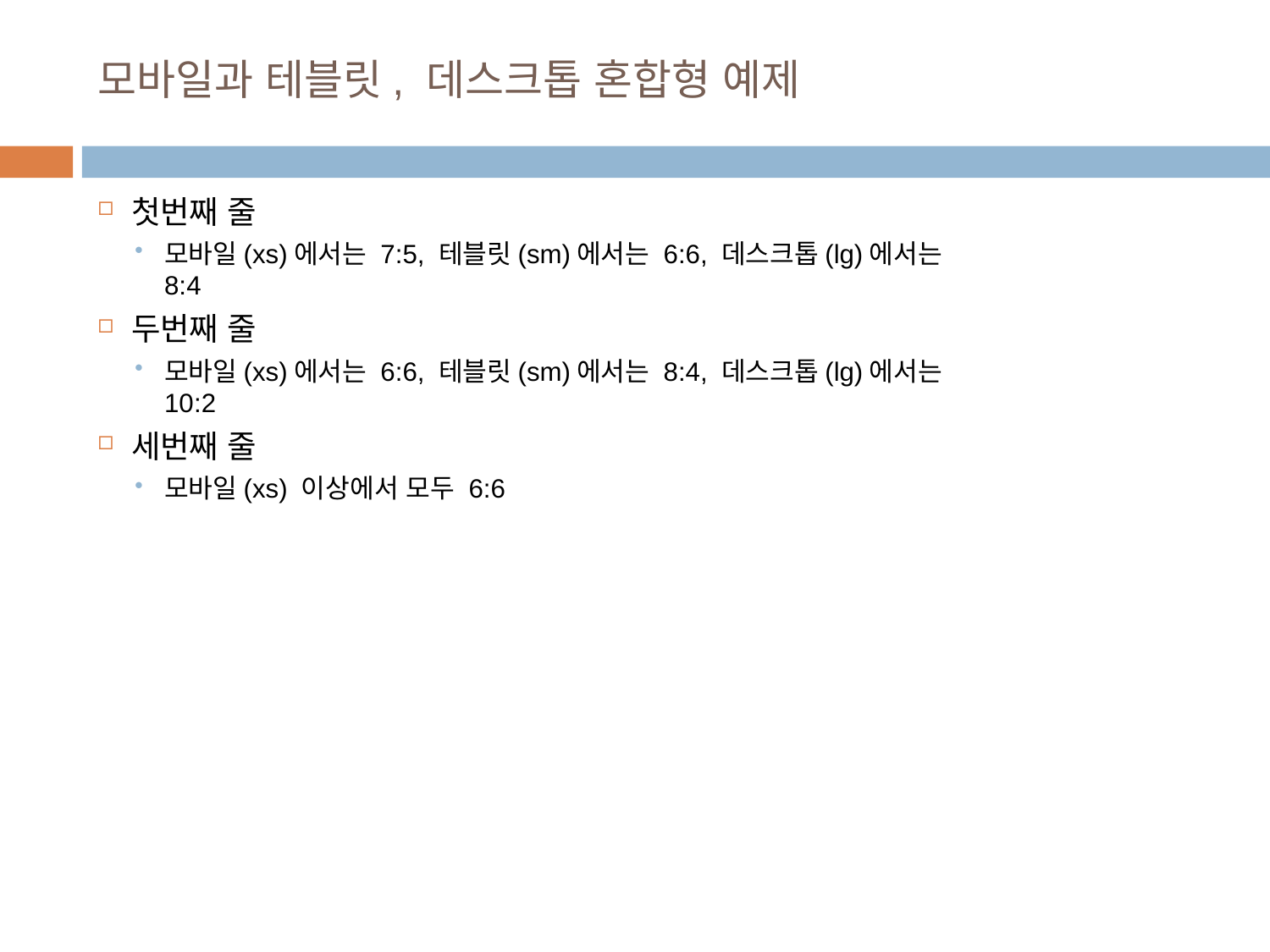

# 모바일과 테블릿, 데스크톱 혼합형 예제
첫번째 줄
모바일(xs)에서는 7:5, 테블릿(sm)에서는 6:6, 데스크톱(lg)에서는 8:4
두번째 줄
모바일(xs)에서는 6:6, 테블릿(sm)에서는 8:4, 데스크톱(lg)에서는 10:2
세번째 줄
모바일(xs) 이상에서 모두 6:6